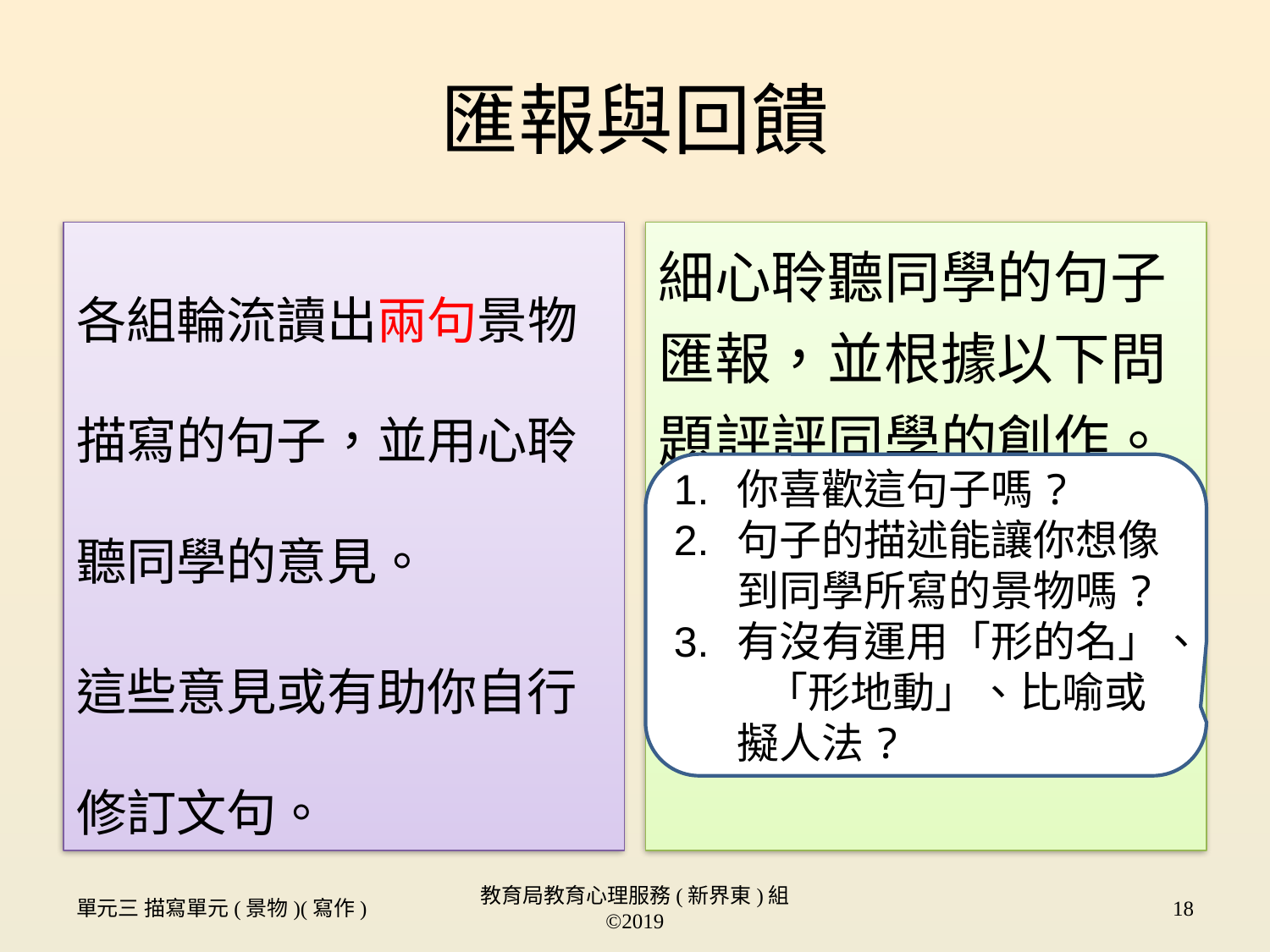

# 匯報與回饋
各組輪流讀出兩句景物描寫的句子，並用心聆聽同學的意見。
這些意見或有助你自行修訂文句。

細心聆聽同學的句子匯報，並根據以下問題評評同學的創作。
你喜歡這句子嗎?
句子的描述能讓你想像到同學所寫的景物嗎?
有沒有運用「形的名」、   「形地動」、比喻或擬人法?
單元三 描寫單元(景物)(寫作)
教育局教育心理服務(新界東)組 ©2019
18